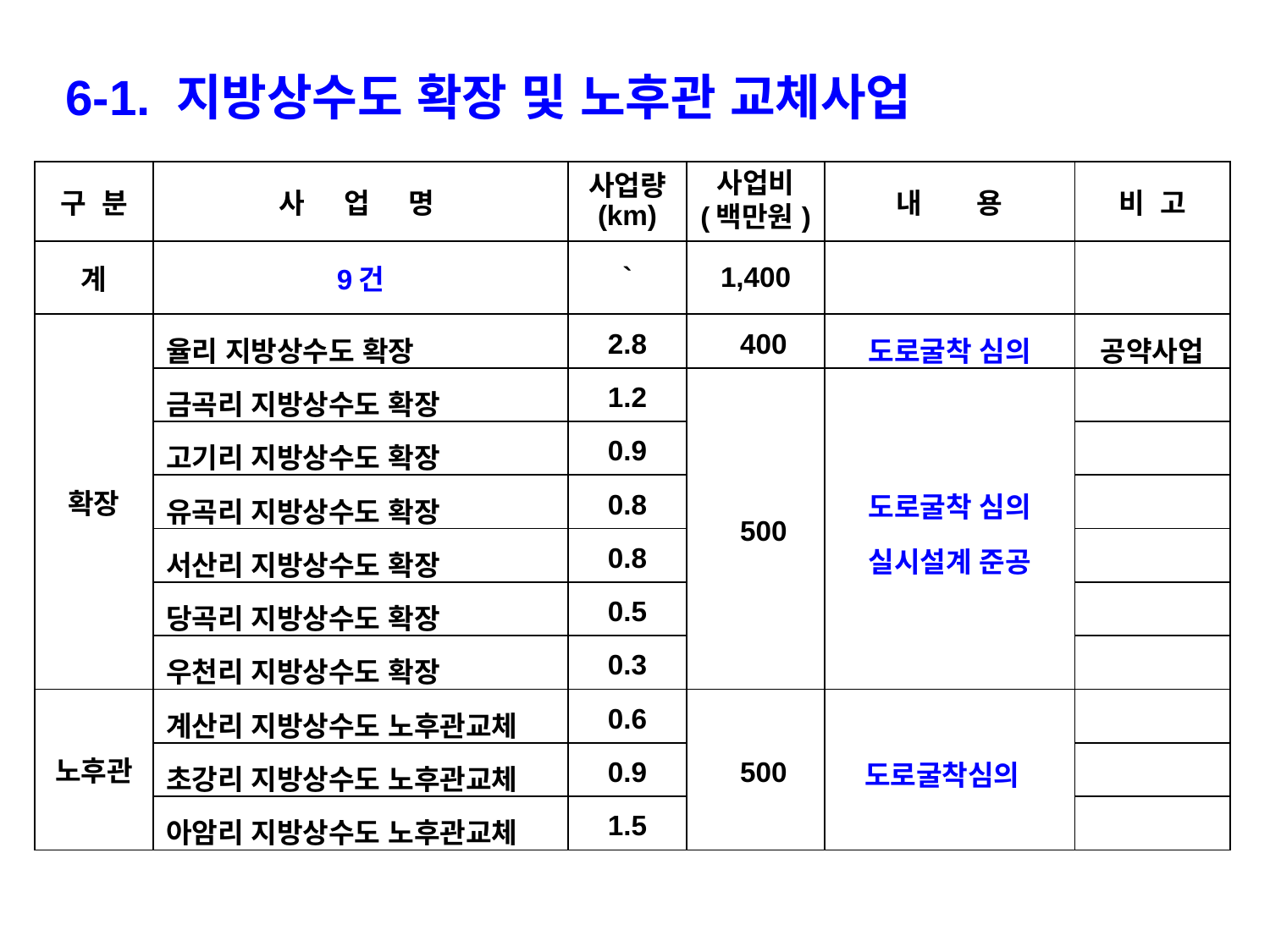

6-1. 지방상수도 확장 및 노후관 교체사업
| 구 분 | 사 업 명 | 사업량 (km) | 사업비 (백만원) | 내 용 | 비 고 |
| --- | --- | --- | --- | --- | --- |
| 계 | 9건 | ` | 1,400 |  |  |
| 확장 | 율리 지방상수도 확장 | 2.8 | 400 | 도로굴착 심의 | 공약사업 |
|  | 금곡리 지방상수도 확장 | 1.2 | 500 | 도로굴착 심의 실시설계 준공 |  |
|  | 고기리 지방상수도 확장 | 0.9 |  |  |  |
|  | 유곡리 지방상수도 확장 | 0.8 |  |  |  |
|  | 서산리 지방상수도 확장 | 0.8 |  |  |  |
|  | 당곡리 지방상수도 확장 | 0.5 |  |  |  |
|  | 우천리 지방상수도 확장 | 0.3 |  |  |  |
| 노후관 | 계산리 지방상수도 노후관교체 | 0.6 | 500 | 도로굴착심의 |  |
|  | 초강리 지방상수도 노후관교체 | 0.9 |  |  |  |
|  | 아암리 지방상수도 노후관교체 | 1.5 |  |  |  |